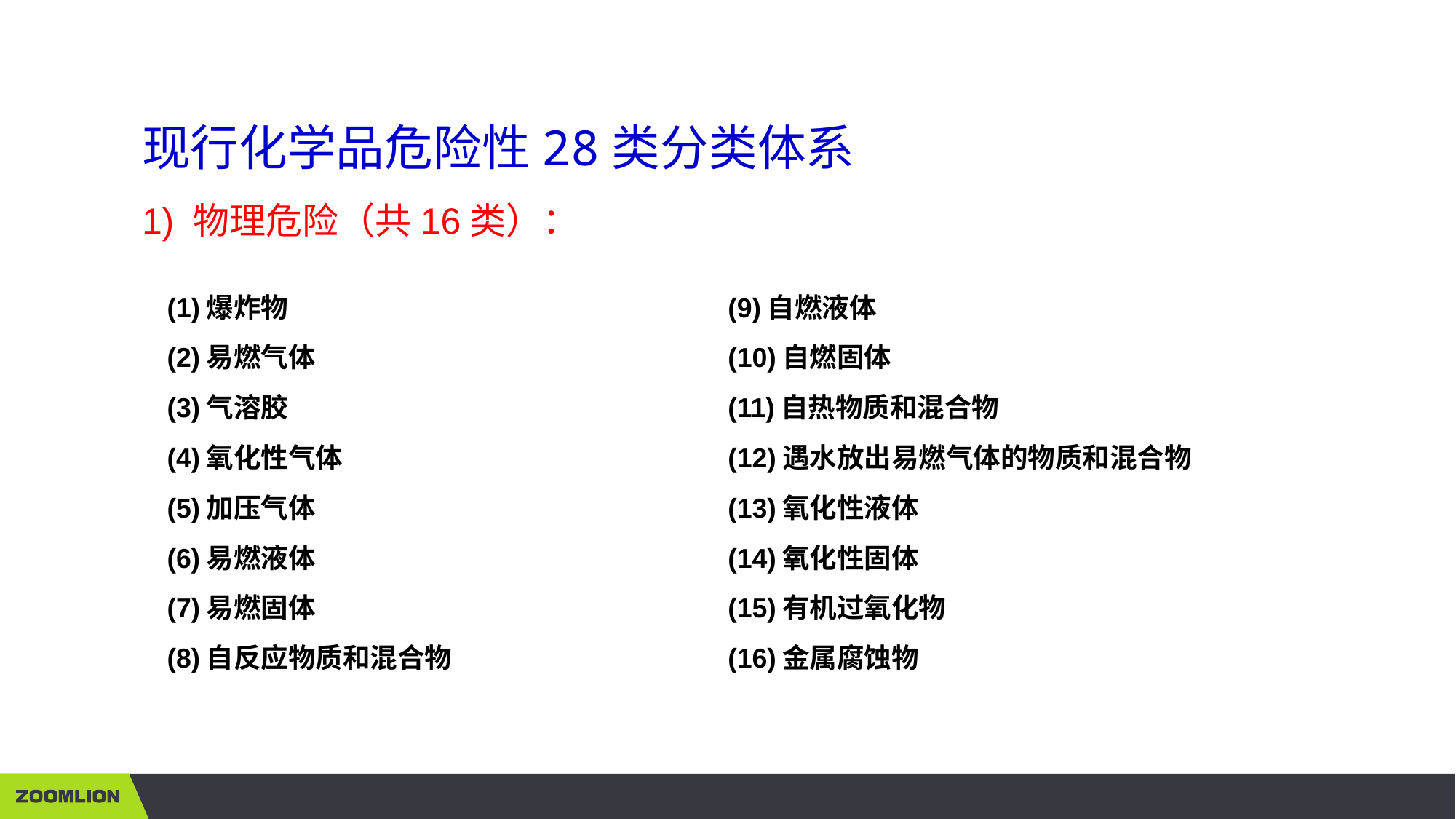

现行化学品危险性28类分类体系
物理危险（共16类）：

| (1)爆炸物 | (9)自燃液体 |
| --- | --- |
| (2)易燃气体 | (10)自燃固体 |
| (3)气溶胶 | (11)自热物质和混合物 |
| (4)氧化性气体 | (12)遇水放出易燃气体的物质和混合物 |
| (5)加压气体 | (13)氧化性液体 |
| (6)易燃液体 | (14)氧化性固体 |
| (7)易燃固体 | (15)有机过氧化物 |
| (8)自反应物质和混合物 | (16)金属腐蚀物 |